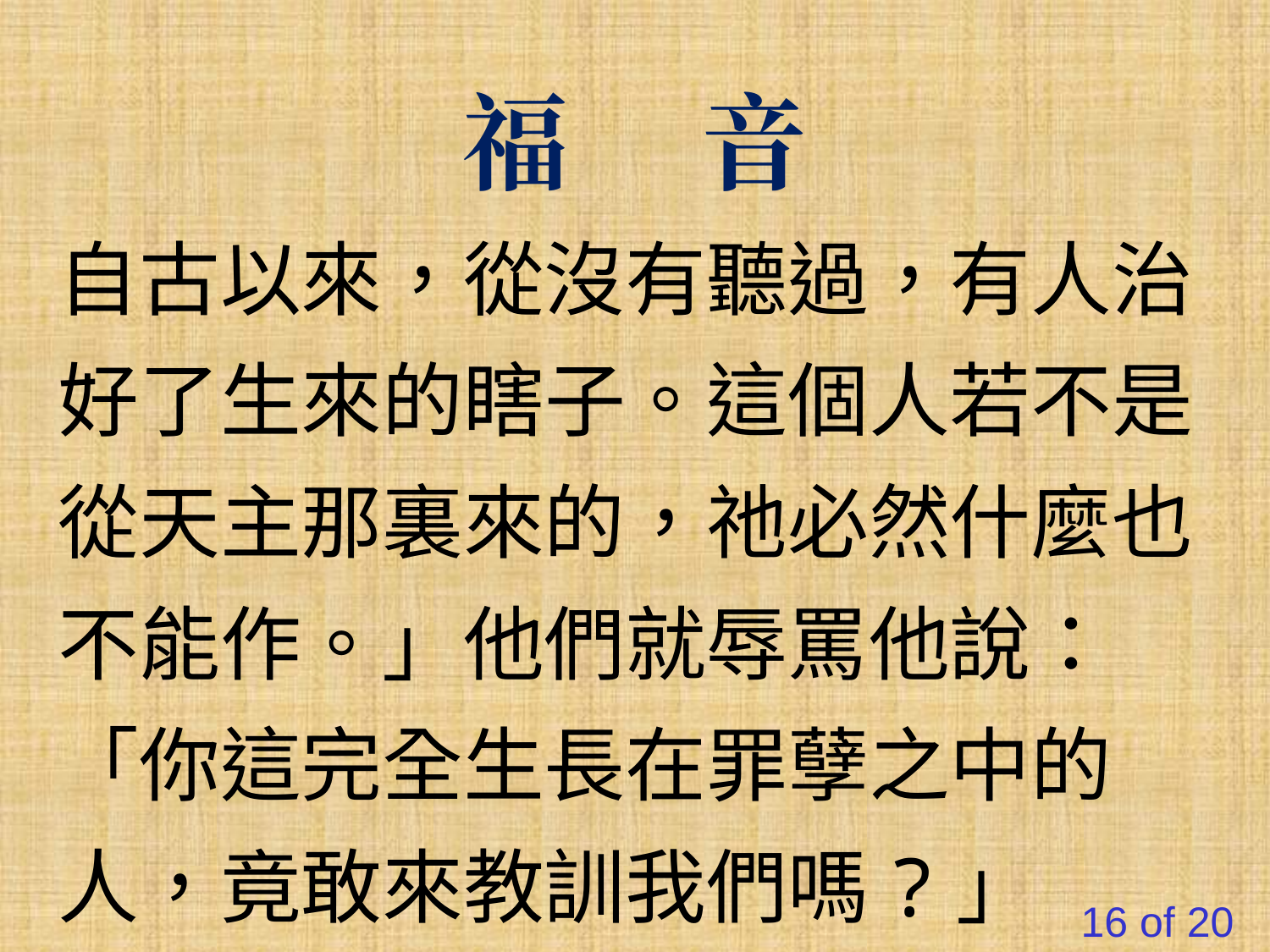

福     音
自古以來，從沒有聽過，有人治好了生來的瞎子。這個人若不是從天主那裏來的，祂必然什麼也不能作。」他們就辱罵他說：「你這完全生長在罪孽之中的人，竟敢來教訓我們嗎?」
16 of 20